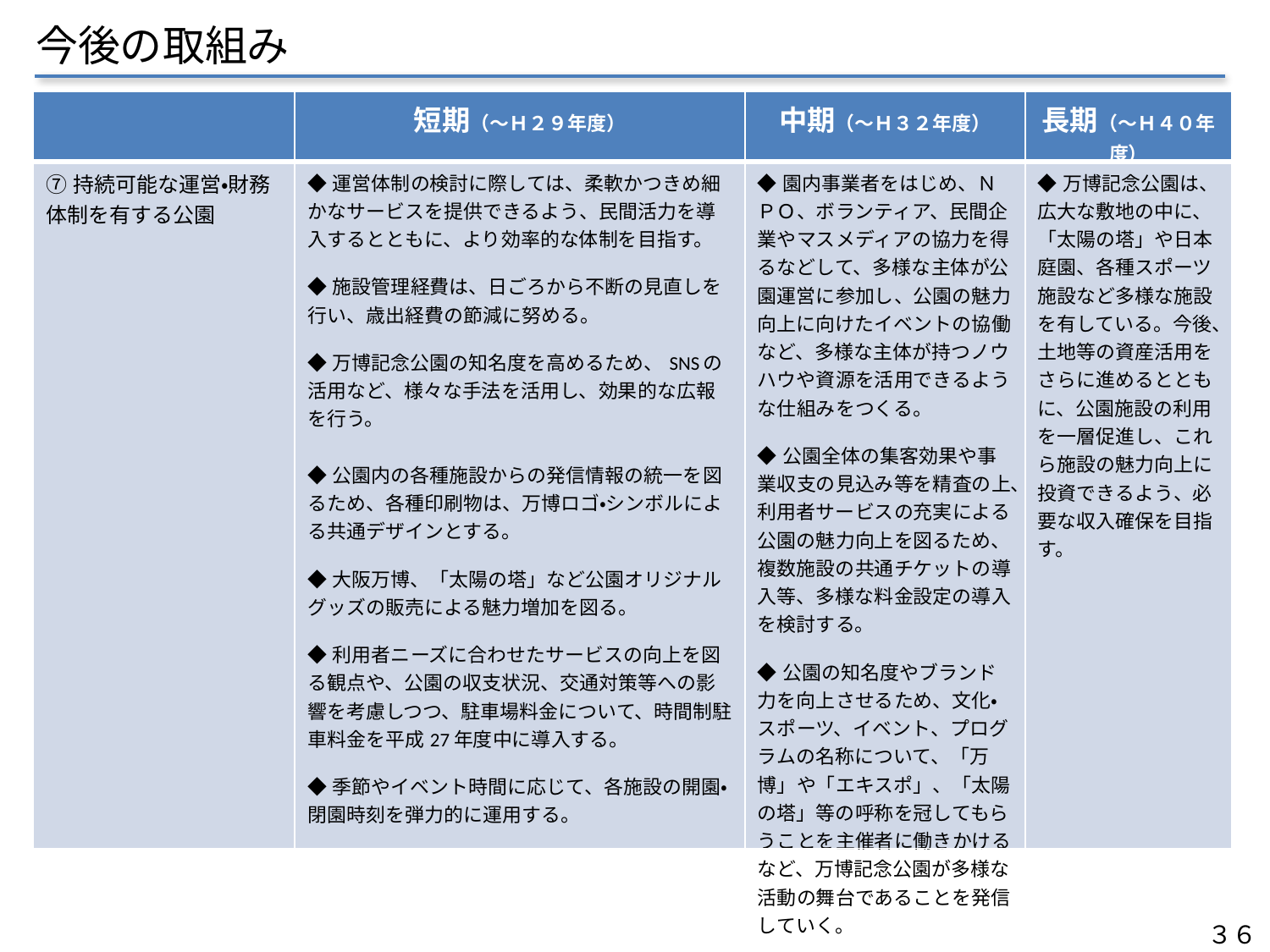

今後の取組み
|  | 短期（～Ｈ２９年度） | 中期（～Ｈ３２年度） | 長期（～Ｈ４０年度） |
| --- | --- | --- | --- |
| ⑦持続可能な運営・財務体制を有する公園 | ◆運営体制の検討に際しては、柔軟かつきめ細かなサービスを提供できるよう、民間活力を導入するとともに、より効率的な体制を目指す。 ◆施設管理経費は、日ごろから不断の見直しを行い、歳出経費の節減に努める。 ◆万博記念公園の知名度を高めるため、SNSの活用など、様々な手法を活用し、効果的な広報を行う。 　 ◆公園内の各種施設からの発信情報の統一を図るため、各種印刷物は、万博ロゴ・シンボルによる共通デザインとする。 ◆大阪万博、「太陽の塔」など公園オリジナルグッズの販売による魅力増加を図る。 ◆利用者ニーズに合わせたサービスの向上を図る観点や、公園の収支状況、交通対策等への影響を考慮しつつ、駐車場料金について、時間制駐車料金を平成27年度中に導入する。 ◆季節やイベント時間に応じて、各施設の開園・閉園時刻を弾力的に運用する。 | ◆園内事業者をはじめ、ＮＰＯ、ボランティア、民間企業やマスメディアの協力を得るなどして、多様な主体が公園運営に参加し、公園の魅力向上に向けたイベントの協働など、多様な主体が持つノウハウや資源を活用できるような仕組みをつくる。 ◆公園全体の集客効果や事業収支の見込み等を精査の上、利用者サービスの充実による公園の魅力向上を図るため、複数施設の共通チケットの導入等、多様な料金設定の導入を検討する。 ◆公園の知名度やブランド力を向上させるため、文化・スポーツ、イベント、プログラムの名称について、「万博」や「エキスポ」、「太陽の塔」等の呼称を冠してもらうことを主催者に働きかけるなど、万博記念公園が多様な活動の舞台であることを発信していく。 | ◆万博記念公園は、広大な敷地の中に、「太陽の塔」や日本庭園、各種スポーツ施設など多様な施設を有している。今後、土地等の資産活用をさらに進めるとともに、公園施設の利用を一層促進し、これら施設の魅力向上に投資できるよう、必要な収入確保を目指す。 |
３６